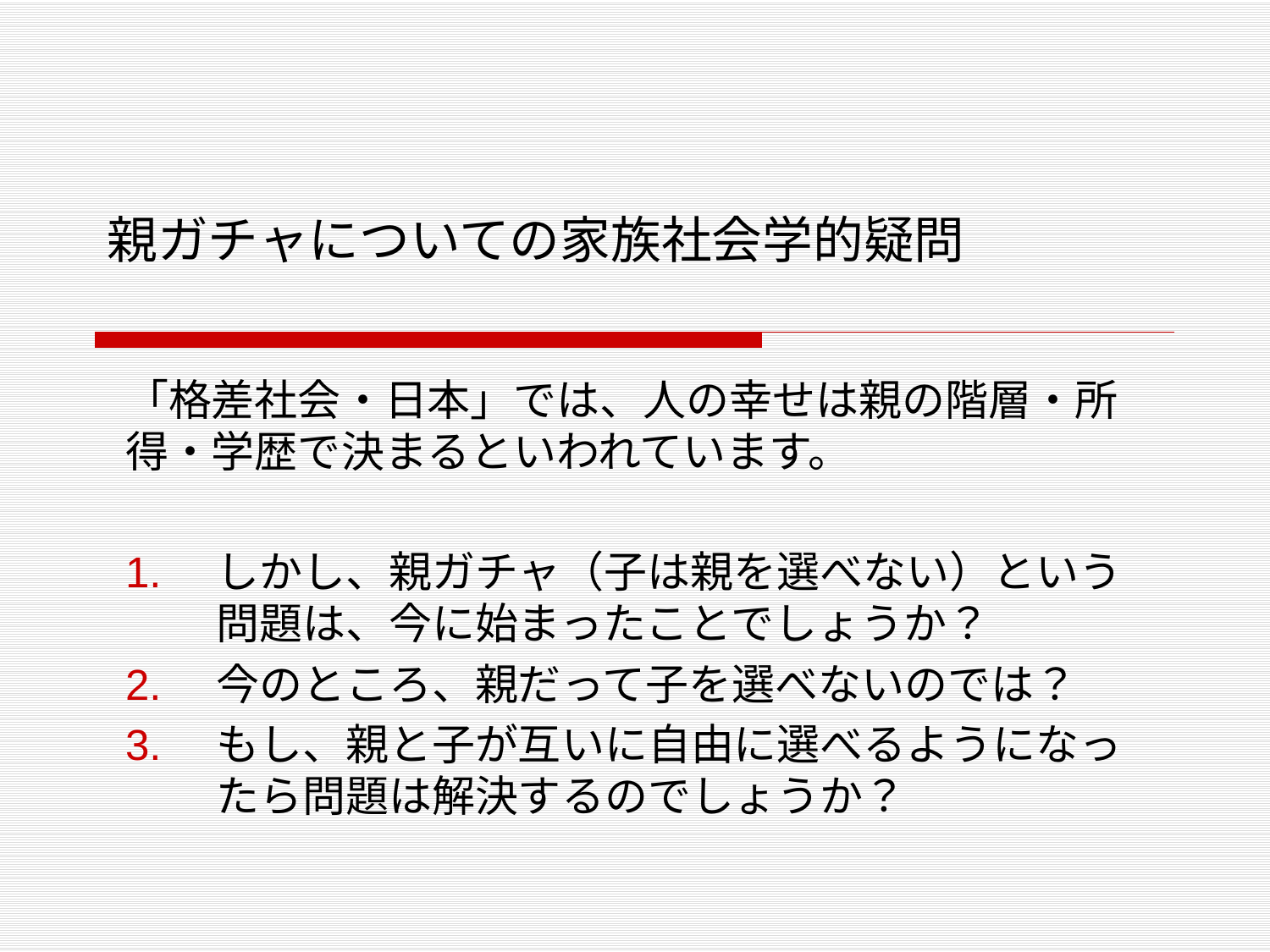

# 親ガチャについての家族社会学的疑問
「格差社会・日本」では、人の幸せは親の階層・所得・学歴で決まるといわれています。

しかし、親ガチャ（子は親を選べない）という問題は、今に始まったことでしょうか？
今のところ、親だって子を選べないのでは？
もし、親と子が互いに自由に選べるようになったら問題は解決するのでしょうか？